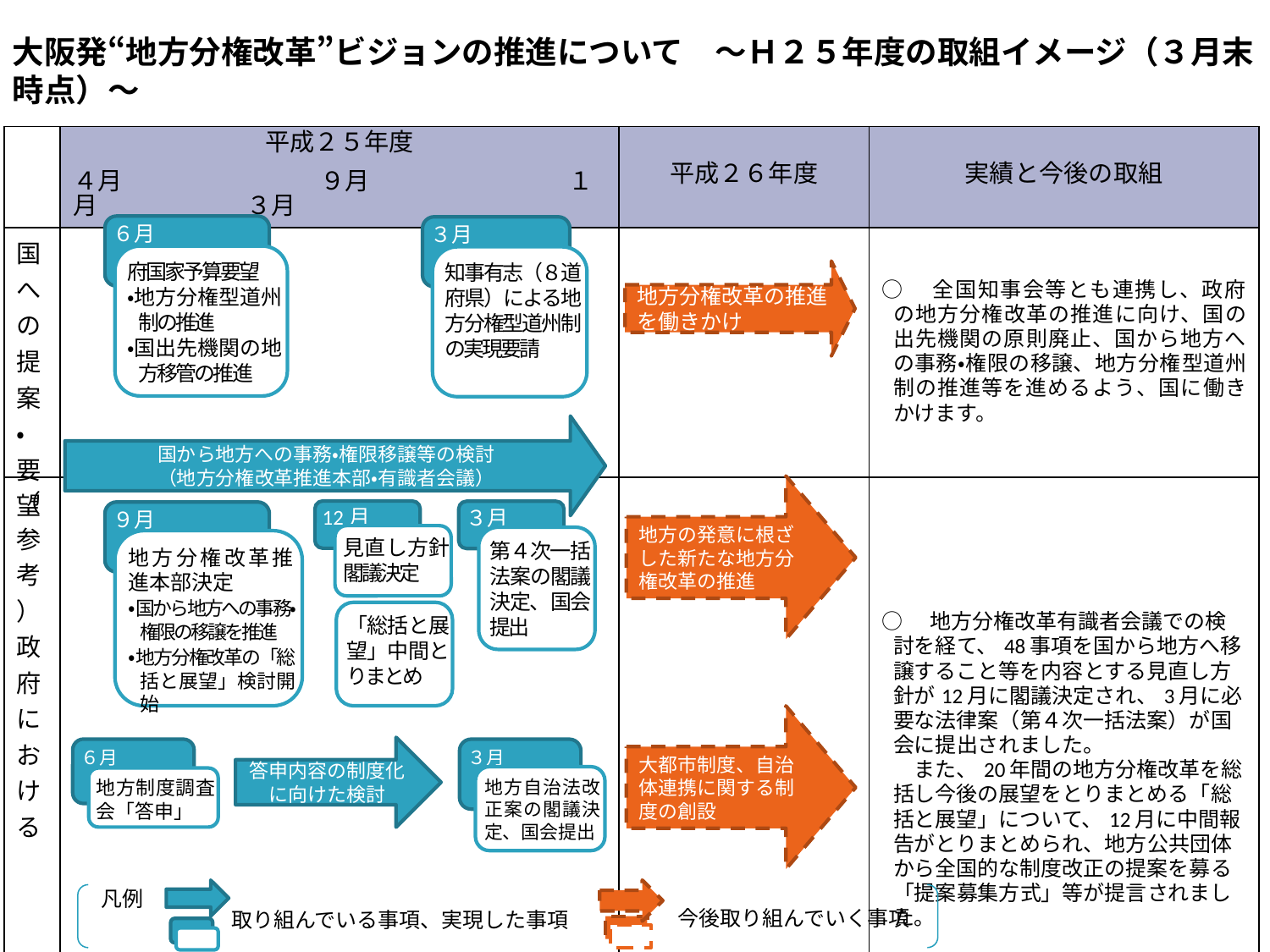

大阪発“地方分権改革”ビジョンの推進について　～Ｈ２５年度の取組イメージ（３月末時点）～
|  | 平成２５年度 | 平成２６年度 | 実績と今後の取組 |
| --- | --- | --- | --- |
|  | ４月　　　　　　　　９月　　　　　　　　１月　　　　　　３月 |  |  |
| 国への提案・要望 |  |  | ○　全国知事会等とも連携し、政府の地方分権改革の推進に向け、国の出先機関の原則廃止、国から地方への事務・権限の移譲、地方分権型道州制の推進等を進めるよう、国に働きかけます。 |
| （参考）政府における 　　　　　　　地方分権の取組状況 |  |  | ○　地方分権改革有識者会議での検討を経て、48事項を国から地方へ移譲すること等を内容とする見直し方針が12月に閣議決定され、3月に必要な法律案（第４次一括法案）が国会に提出されました。 　また、20年間の地方分権改革を総括し今後の展望をとりまとめる「総括と展望」について、12月に中間報告がとりまとめられ、地方公共団体から全国的な制度改正の提案を募る「提案募集方式」等が提言されました。 ○　第３０次地方制度調査会において、６月に「大都市制度の改革及び基礎自治体の行政サービス提供体制に関する答申」が取りまとめられ、答申の内容を具体化する地方自治法改正案が平成26年通常国会へ提出されました。 |
６月
３月
府国家予算要望
・地方分権型道州制の推進
・国出先機関の地方移管の推進

知事有志（８道府県）による地方分権型道州制の実現要請
地方分権改革の推進を働きかけ
国から地方への事務・権限移譲等の検討
（地方分権改革推進本部・有識者会議）
地方の発意に根ざした新たな地方分権改革の推進
12月
３月
９月
見直し方針閣議決定
第４次一括法案の閣議決定、国会提出
地方分権改革推進本部決定
・国から地方への事務・権限の移譲を推進
・地方分権改革の「総括と展望」検討開始
「総括と展望」中間とりまとめ
大都市制度、自治体連携に関する制度の創設
答申内容の制度化に向けた検討
６月
３月
地方自治法改正案の閣議決定、国会提出
地方制度調査会「答申」
凡例

今後取り組んでいく事項
取り組んでいる事項、実現した事項